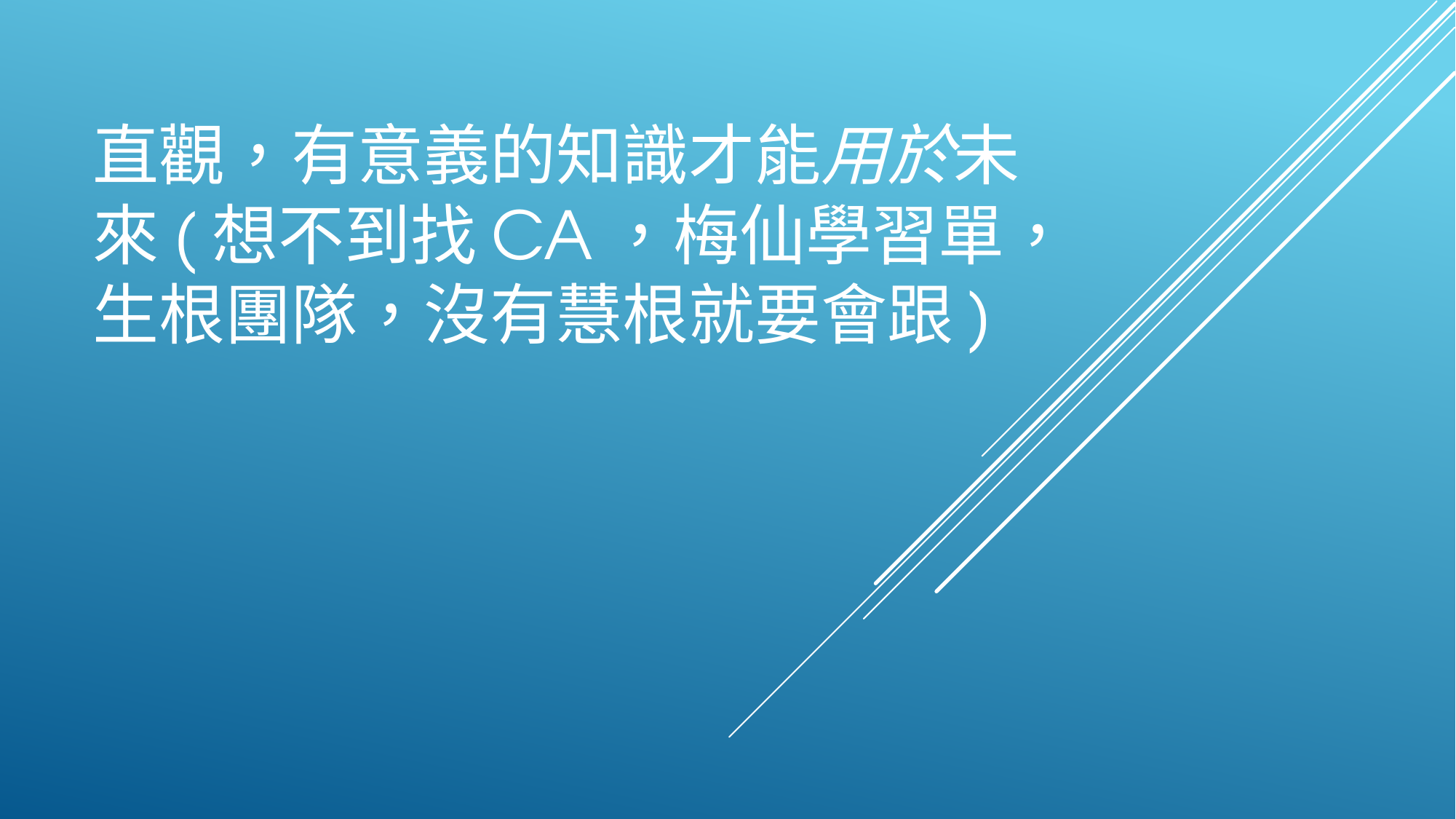

# 直觀，有意義的知識才能用於未來(想不到找CA，梅仙學習單，生根團隊，沒有慧根就要會跟)